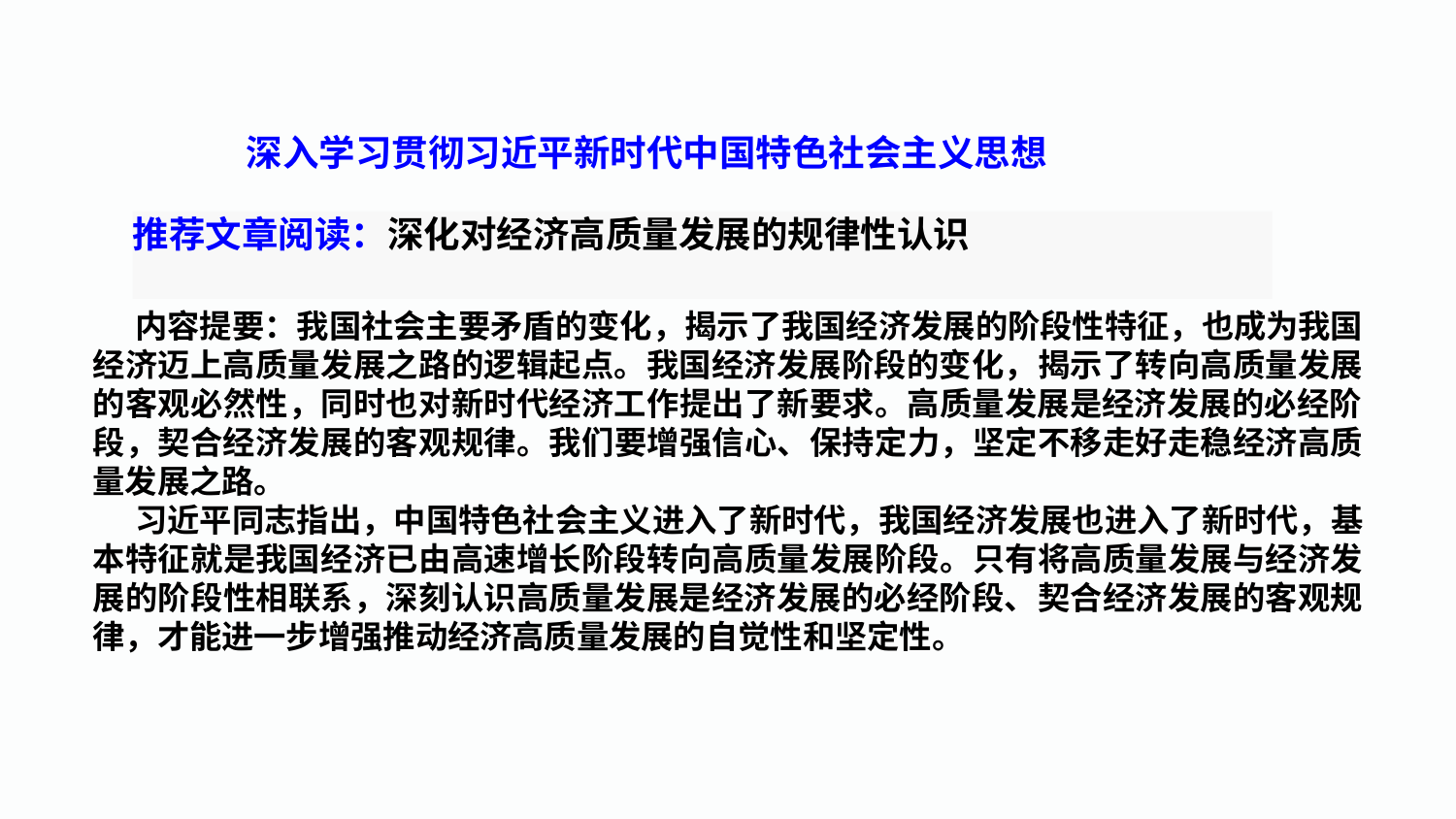

深入学习贯彻习近平新时代中国特色社会主义思想
推荐文章阅读：深化对经济高质量发展的规律性认识

内容提要：我国社会主要矛盾的变化，揭示了我国经济发展的阶段性特征，也成为我国经济迈上高质量发展之路的逻辑起点。我国经济发展阶段的变化，揭示了转向高质量发展的客观必然性，同时也对新时代经济工作提出了新要求。高质量发展是经济发展的必经阶段，契合经济发展的客观规律。我们要增强信心、保持定力，坚定不移走好走稳经济高质量发展之路。
习近平同志指出，中国特色社会主义进入了新时代，我国经济发展也进入了新时代，基本特征就是我国经济已由高速增长阶段转向高质量发展阶段。只有将高质量发展与经济发展的阶段性相联系，深刻认识高质量发展是经济发展的必经阶段、契合经济发展的客观规律，才能进一步增强推动经济高质量发展的自觉性和坚定性。